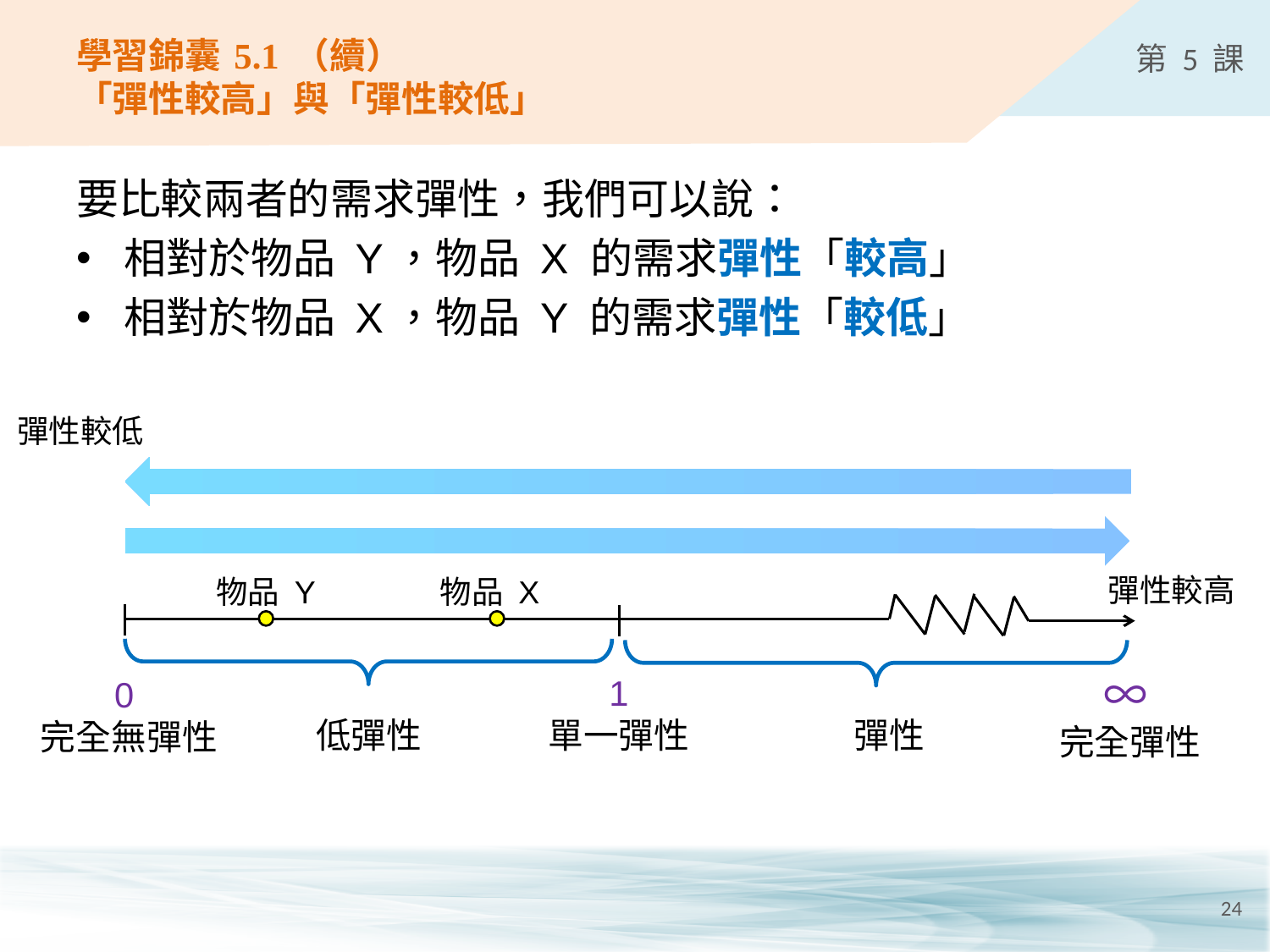

# 學習錦囊 5.1 （續） 「彈性較高」與「彈性較低」
要比較兩者的需求彈性，我們可以說：
相對於物品 Y，物品 X 的需求彈性「較高」
相對於物品 X，物品 Y 的需求彈性「較低」
彈性較低

彈性較高
物品 Y
物品 X

∞
完全彈性
1
單一彈性
低彈性
彈性
0
完全無彈性

24